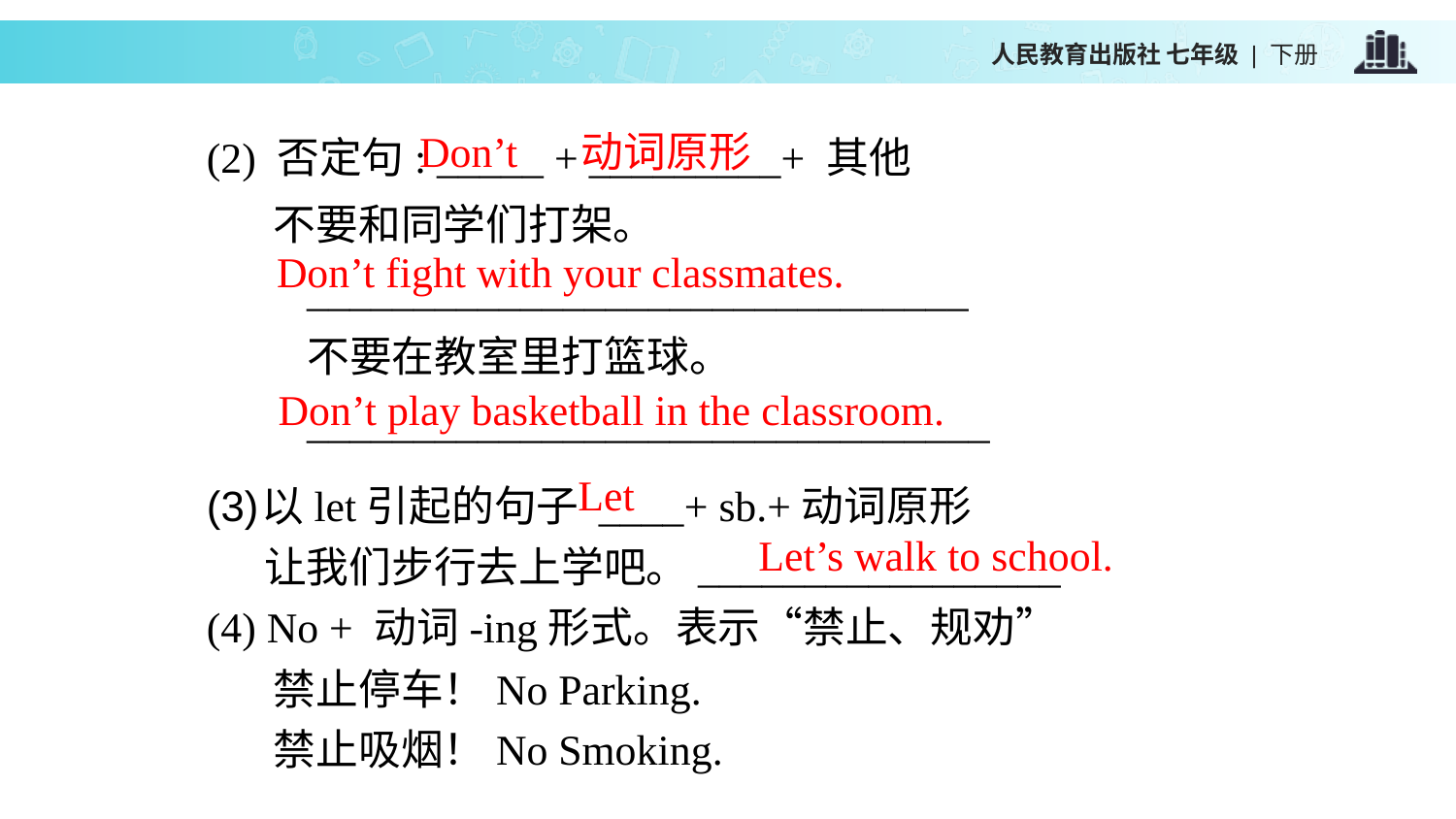

(2) 否定句: _____ + _________+ 其他
      不要和同学们打架。
   	_______________________________
    	不要在教室里打篮球。
   	________________________________
Don’t     动词原形
Don’t fight with your classmates.
Don’t play basketball in the classroom.
以let引起的句子 ____+ sb.+动词原形
     让我们步行去上学吧。	_________________
(4) No + 动词-ing形式。表示“禁止、规劝”
      禁止停车！No Parking.
      禁止吸烟！No Smoking.
Let
Let’s walk to school.